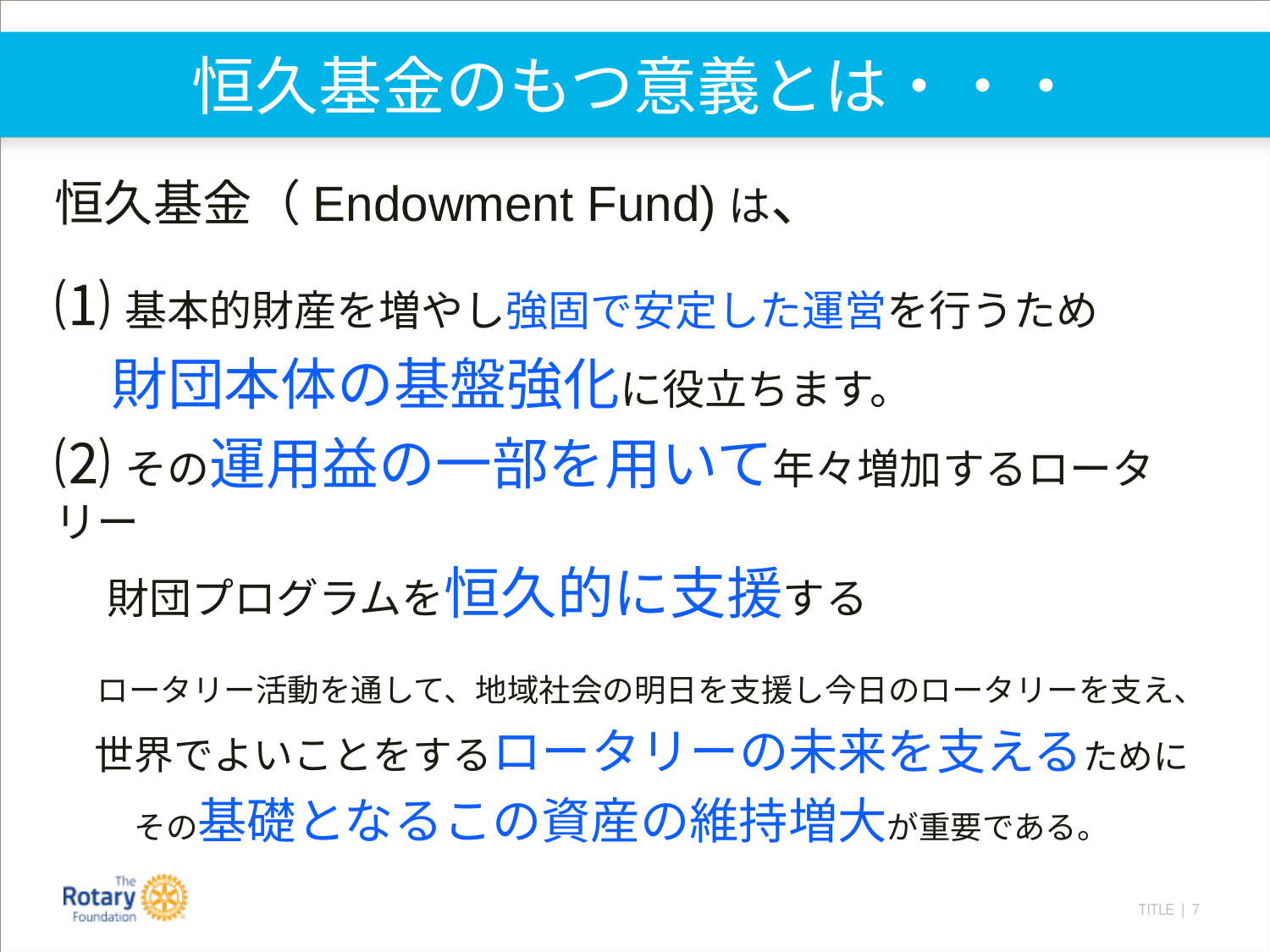

# 恒久基金のもつ意義とは・・・
恒久基金（Endowment Fund)は、

⑴基本的財産を増やし強固で安定した運営を行うため
　財団本体の基盤強化に役立ちます。
⑵その運用益の一部を用いて年々増加するロータリー
　 財団プログラムを恒久的に支援する

　ロータリー活動を通して、地域社会の明日を支援し今日のロータリーを支え、
　世界でよいことをするロータリーの未来を支えるために
　　その基礎となるこの資産の維持増大が重要である。